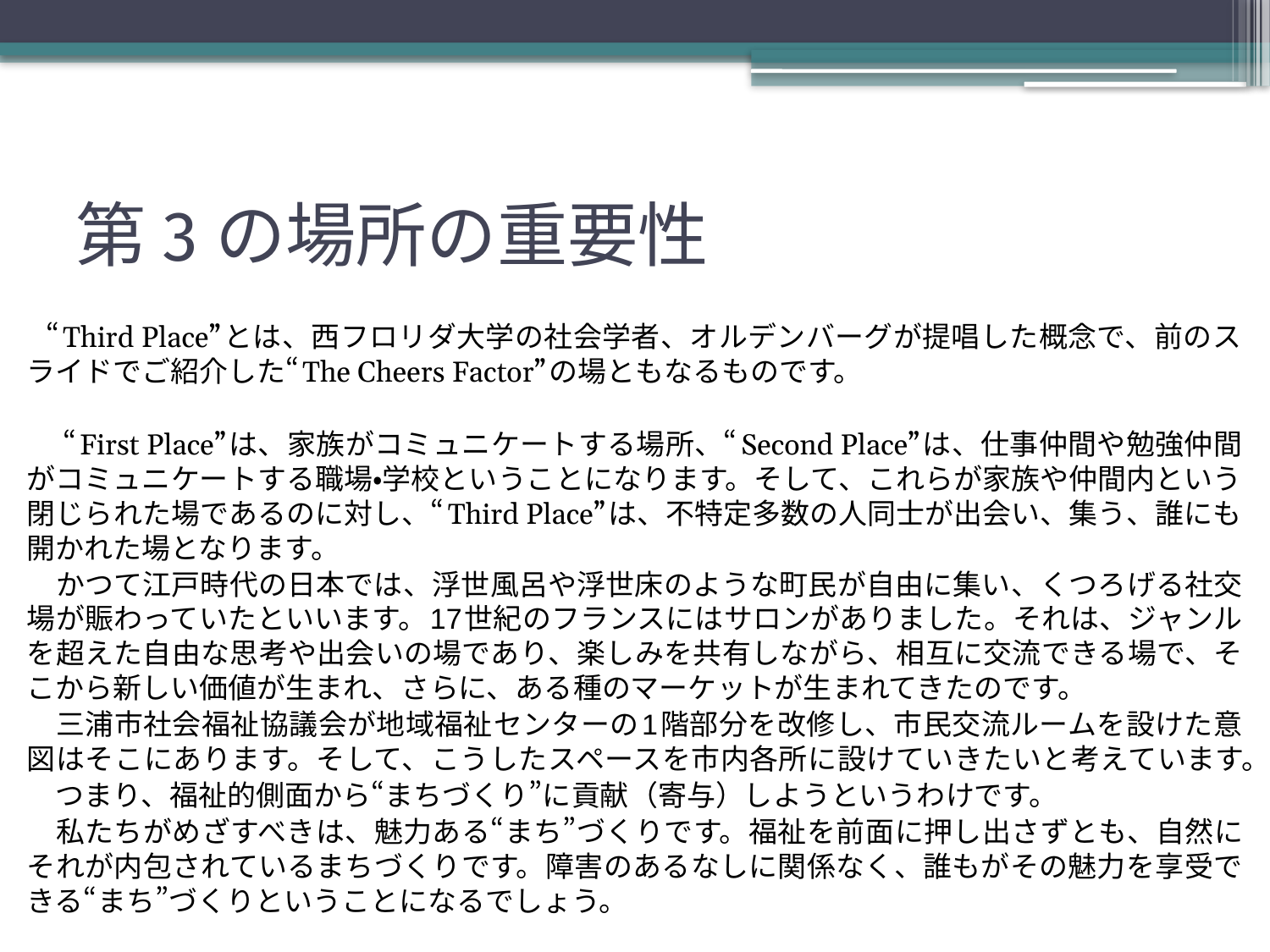

# 第3の場所の重要性
　“Third Place”とは、西フロリダ大学の社会学者、オルデンバーグが提唱した概念で、前のスライドでご紹介した“The Cheers Factor”の場ともなるものです。

　 “First Place”は、家族がコミュニケートする場所、“Second Place”は、仕事仲間や勉強仲間がコミュニケートする職場・学校ということになります。そして、これらが家族や仲間内という閉じられた場であるのに対し、“Third Place”は、不特定多数の人同士が出会い、集う、誰にも開かれた場となります。
　かつて江戸時代の日本では、浮世風呂や浮世床のような町民が自由に集い、くつろげる社交場が賑わっていたといいます。17世紀のフランスにはサロンがありました。それは、ジャンルを超えた自由な思考や出会いの場であり、楽しみを共有しながら、相互に交流できる場で、そこから新しい価値が生まれ、さらに、ある種のマーケットが生まれてきたのです。
　三浦市社会福祉協議会が地域福祉センターの1階部分を改修し、市民交流ルームを設けた意図はそこにあります。そして、こうしたスペースを市内各所に設けていきたいと考えています。
　つまり、福祉的側面から“まちづくり”に貢献（寄与）しようというわけです。
　私たちがめざすべきは、魅力ある“まち”づくりです。福祉を前面に押し出さずとも、自然にそれが内包されているまちづくりです。障害のあるなしに関係なく、誰もがその魅力を享受できる“まち”づくりということになるでしょう。